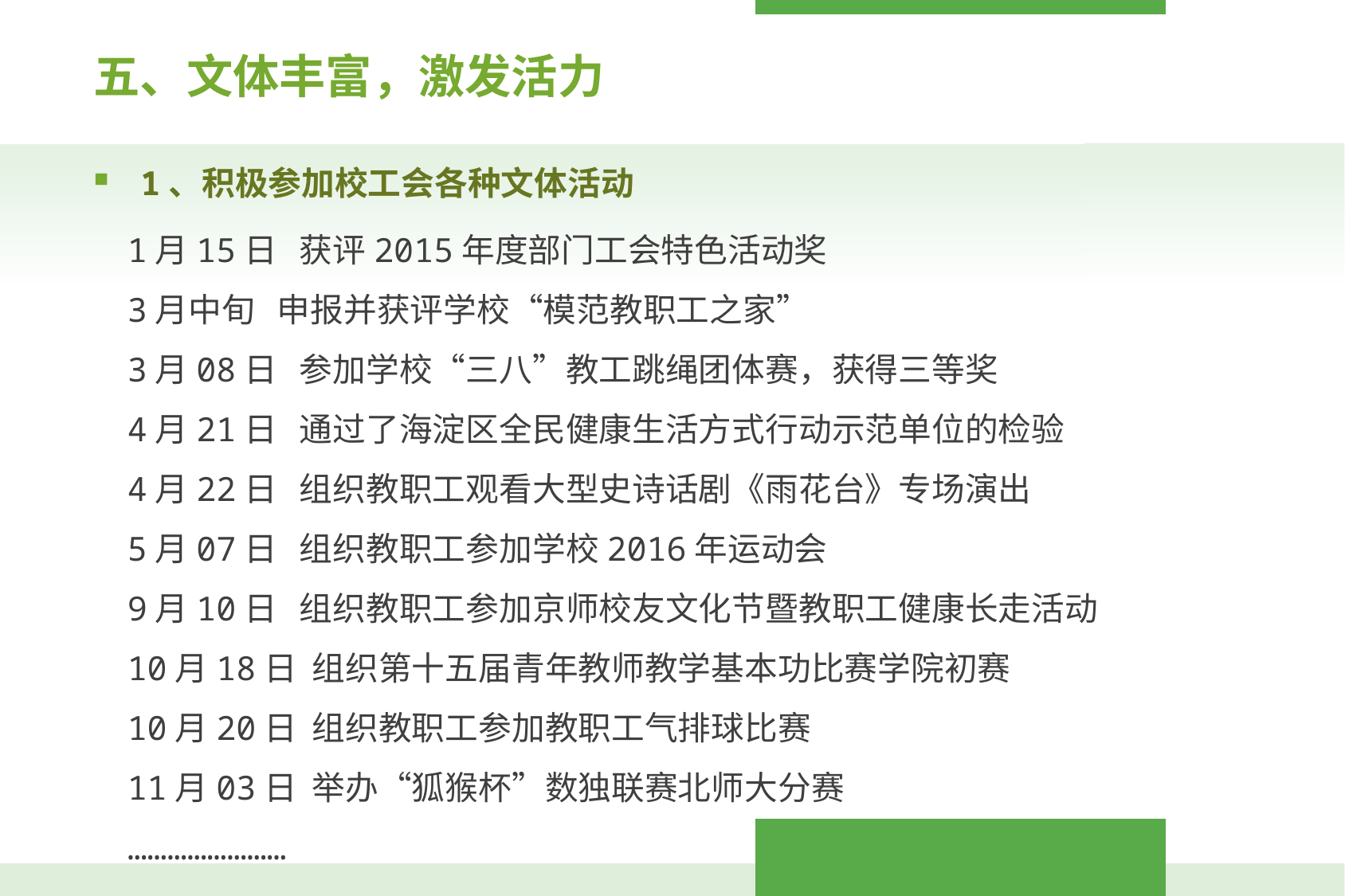

五、文体丰富，激发活力

1、积极参加校工会各种文体活动
1月15日   获评2015年度部门工会特色活动奖
3月中旬   申报并获评学校“模范教职工之家”
3月08日   参加学校“三八”教工跳绳团体赛，获得三等奖
4月21日   通过了海淀区全民健康生活方式行动示范单位的检验
4月22日   组织教职工观看大型史诗话剧《雨花台》专场演出
5月07日   组织教职工参加学校2016年运动会
9月10日   组织教职工参加京师校友文化节暨教职工健康长走活动
10月18日  组织第十五届青年教师教学基本功比赛学院初赛
10月20日  组织教职工参加教职工气排球比赛
11月03日  举办“狐猴杯”数独联赛北师大分赛
……………………